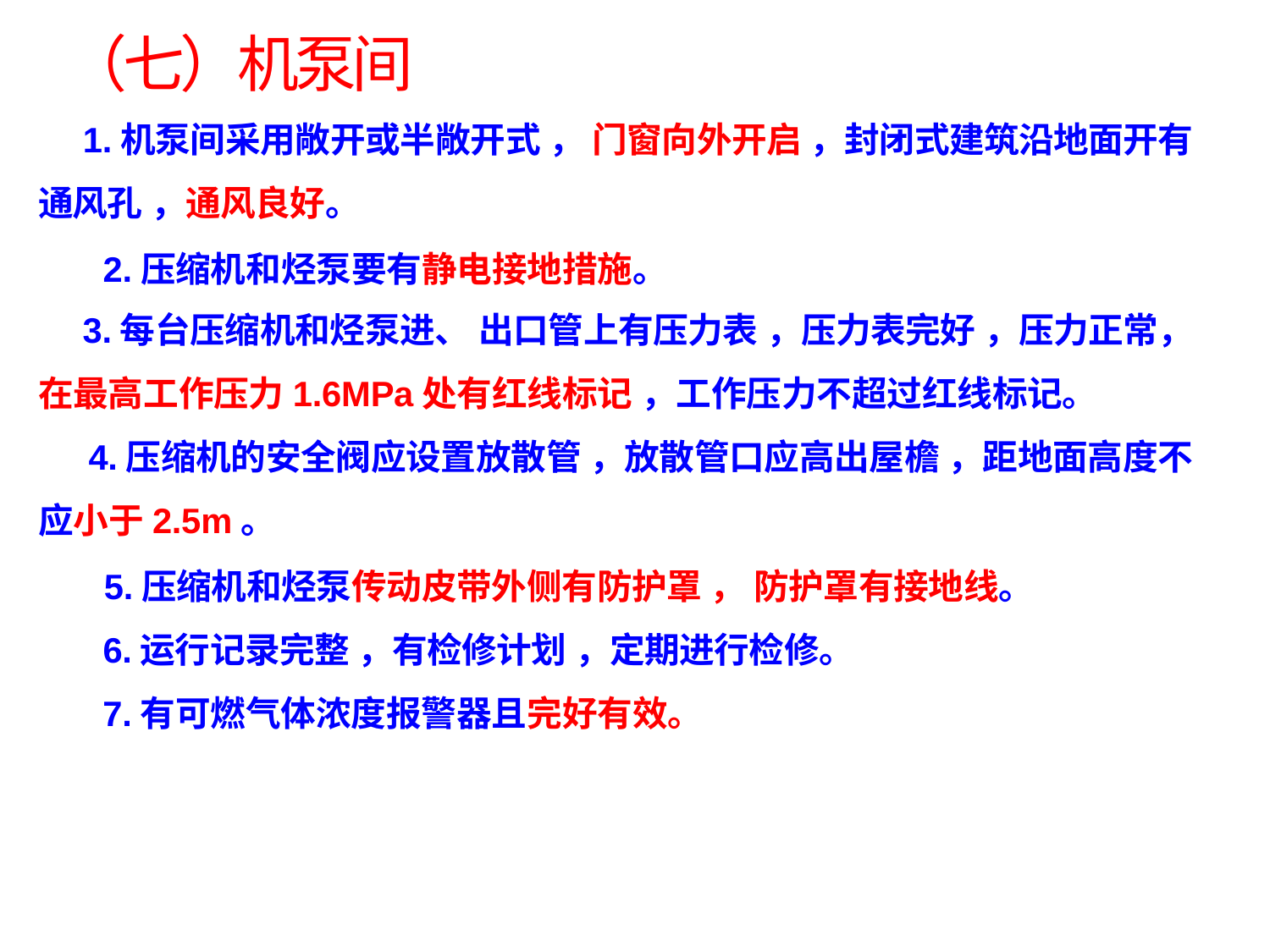

（七）机泵间
1.机泵间采用敞开或半敞开式 ， 门窗向外开启 ，封闭式建筑沿地面开有
通风孔 ，通风良好。
2.压缩机和烃泵要有静电接地措施。
3.每台压缩机和烃泵进、 出口管上有压力表 ，压力表完好 ，压力正常，
在最高工作压力1.6MPa处有红线标记 ，工作压力不超过红线标记。
4.压缩机的安全阀应设置放散管 ，放散管口应高出屋檐 ，距地面高度不
应小于2.5m。
5.压缩机和烃泵传动皮带外侧有防护罩 ， 防护罩有接地线。
6.运行记录完整 ，有检修计划 ，定期进行检修。

7.有可燃气体浓度报警器且完好有效。